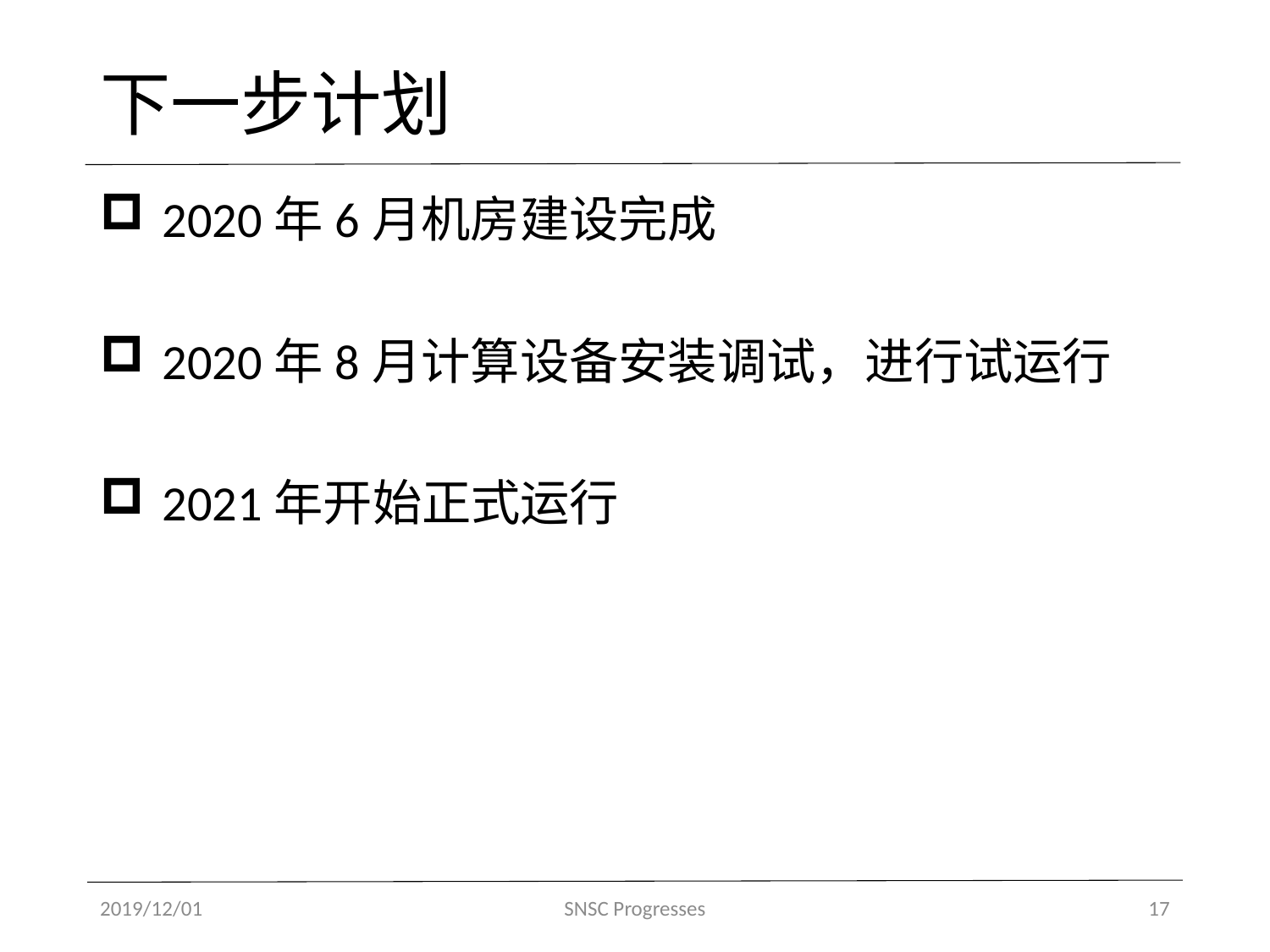

# 下一步计划
2020年6月机房建设完成

2020年8月计算设备安装调试，进行试运行

2021年开始正式运行
2019/12/01
SNSC Progresses
17